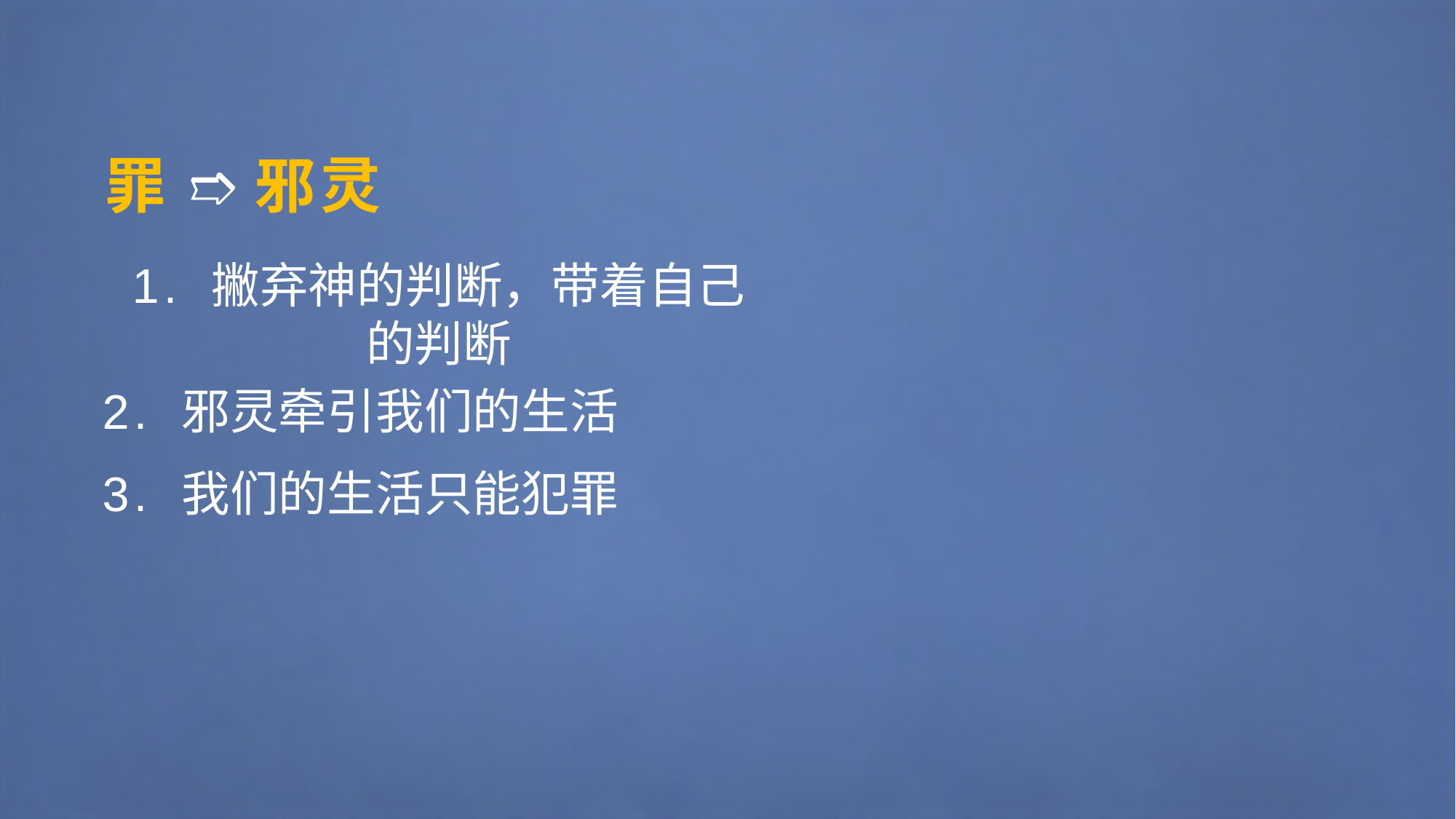

罪 ➱ 邪灵
1. 撇弃神的判断，带着自己的判断
2. 邪灵牵引我们的生活
3. 我们的生活只能犯罪